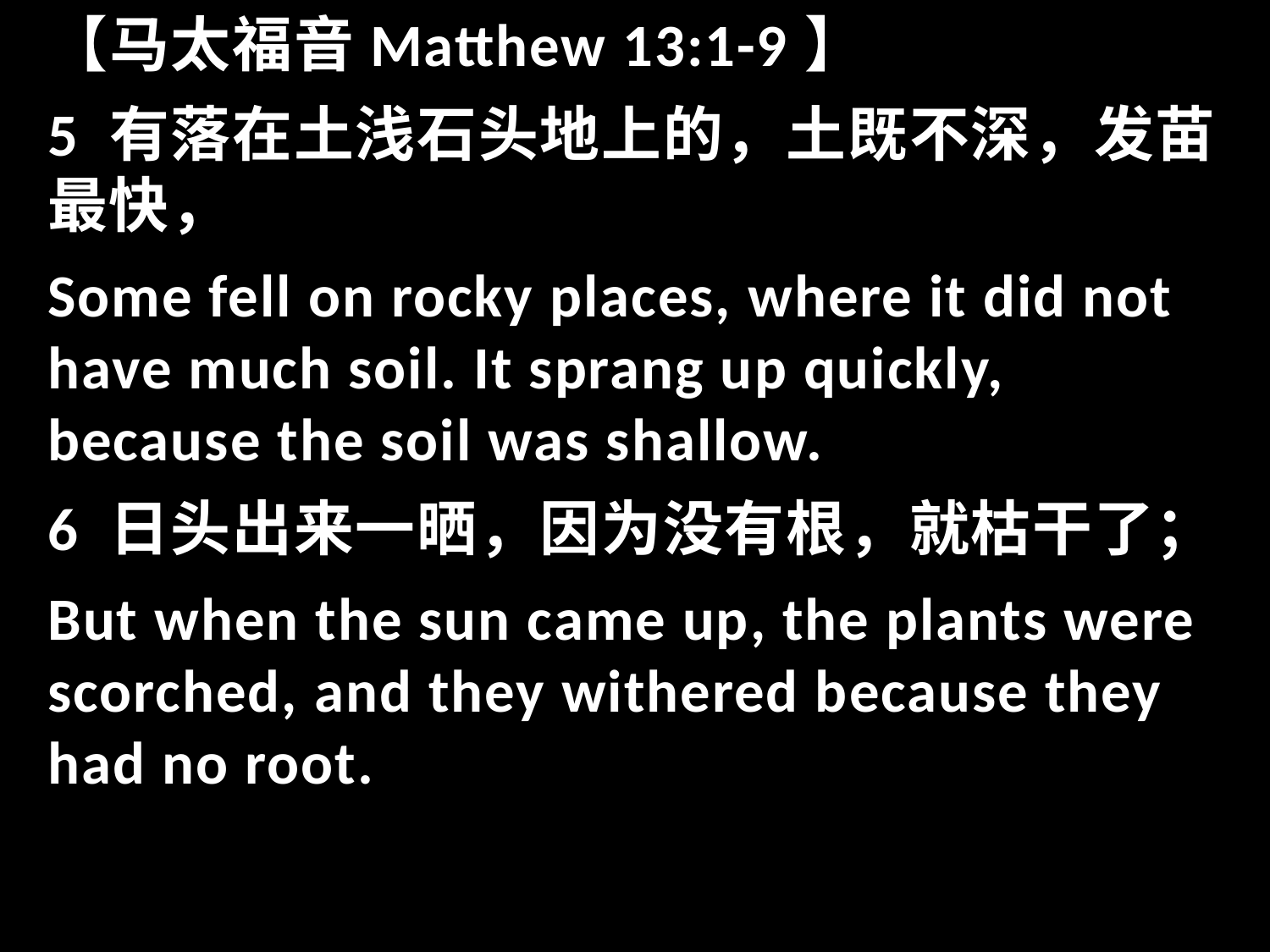

【马太福音Matthew 13:1-9】
5 有落在土浅石头地上的，土既不深，发苗最快，
Some fell on rocky places, where it did not have much soil. It sprang up quickly, because the soil was shallow.
6 日头出来一晒，因为没有根，就枯干了；
But when the sun came up, the plants were scorched, and they withered because they had no root.